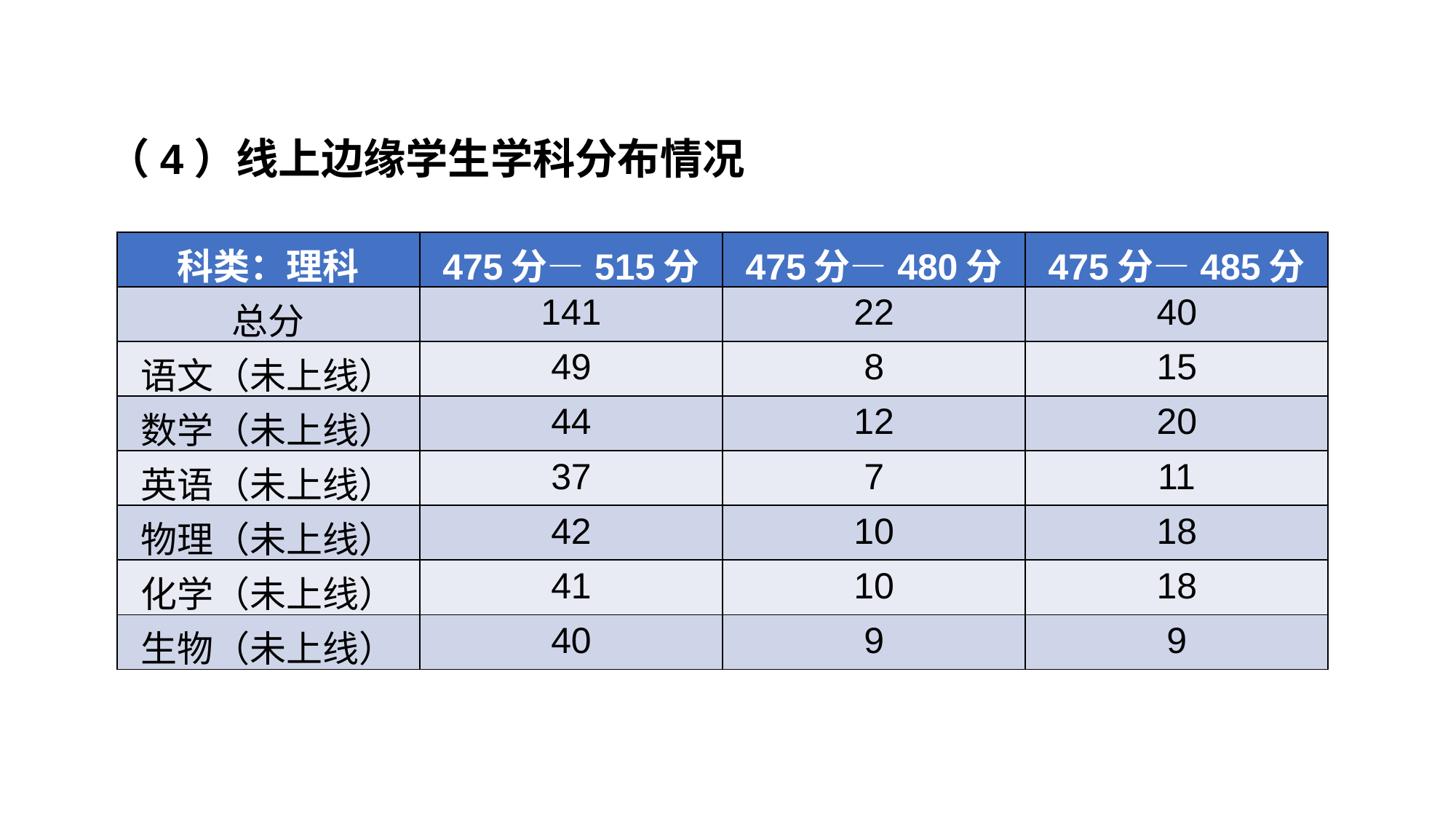

（4）线上边缘学生学科分布情况

| 科类：理科 | 475分—515分 | 475分—480分 | 475分—485分 |
| --- | --- | --- | --- |
| 总分 | 141 | 22 | 40 |
| 语文（未上线） | 49 | 8 | 15 |
| 数学（未上线） | 44 | 12 | 20 |
| 英语（未上线） | 37 | 7 | 11 |
| 物理（未上线） | 42 | 10 | 18 |
| 化学（未上线） | 41 | 10 | 18 |
| 生物（未上线） | 40 | 9 | 9 |